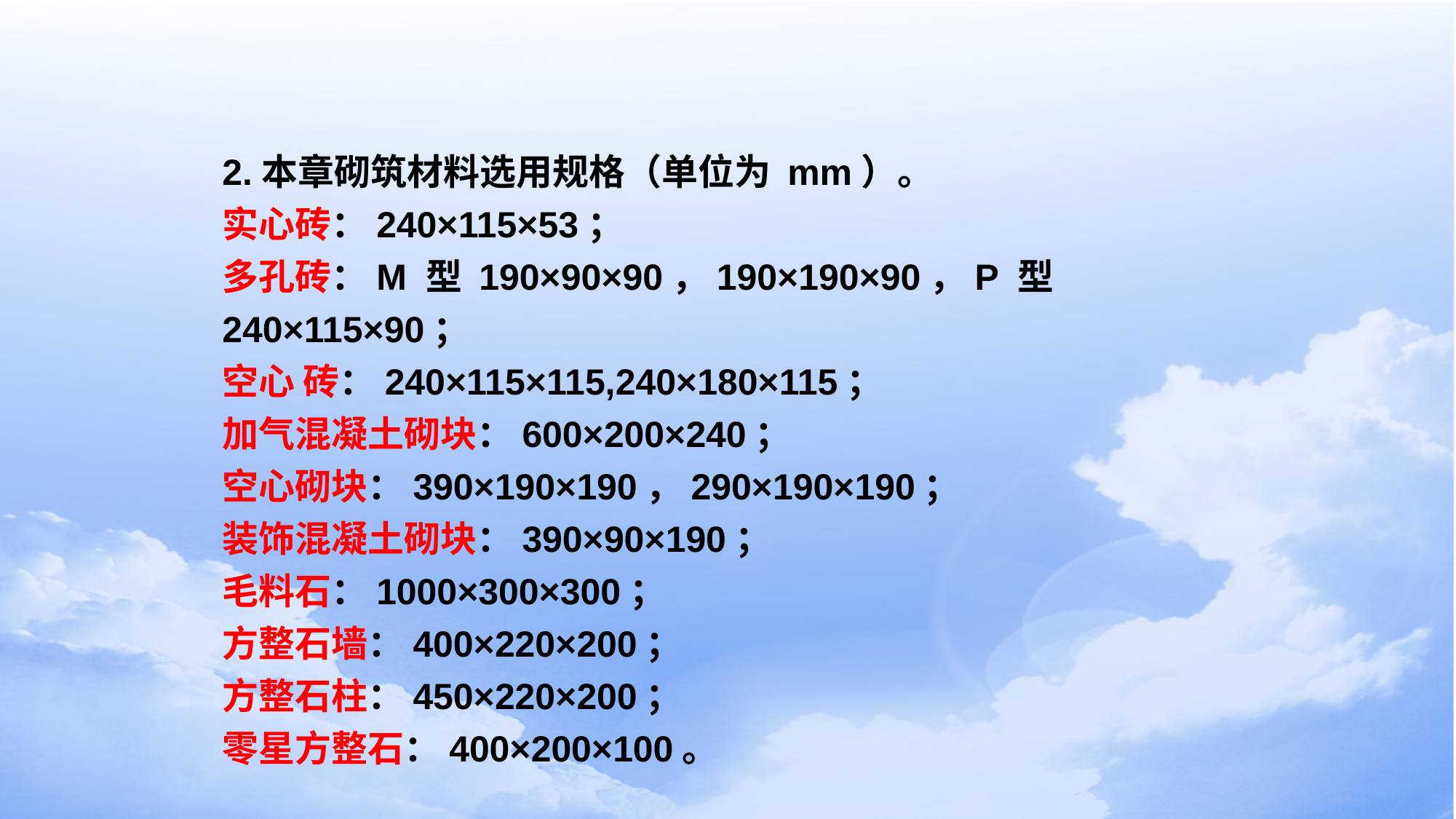

2.本章砌筑材料选用规格（单位为 mm）。
实心砖：240×115×53；
多孔砖：M 型 190×90×90，190×190×90，P 型 240×115×90；
空心 砖：240×115×115,240×180×115；
加气混凝土砌块：600×200×240；
空心砌块：390×190×190，290×190×190；
装饰混凝土砌块：390×90×190；
毛料石：1000×300×300；
方整石墙：400×220×200；
方整石柱：450×220×200；
零星方整石：400×200×100。